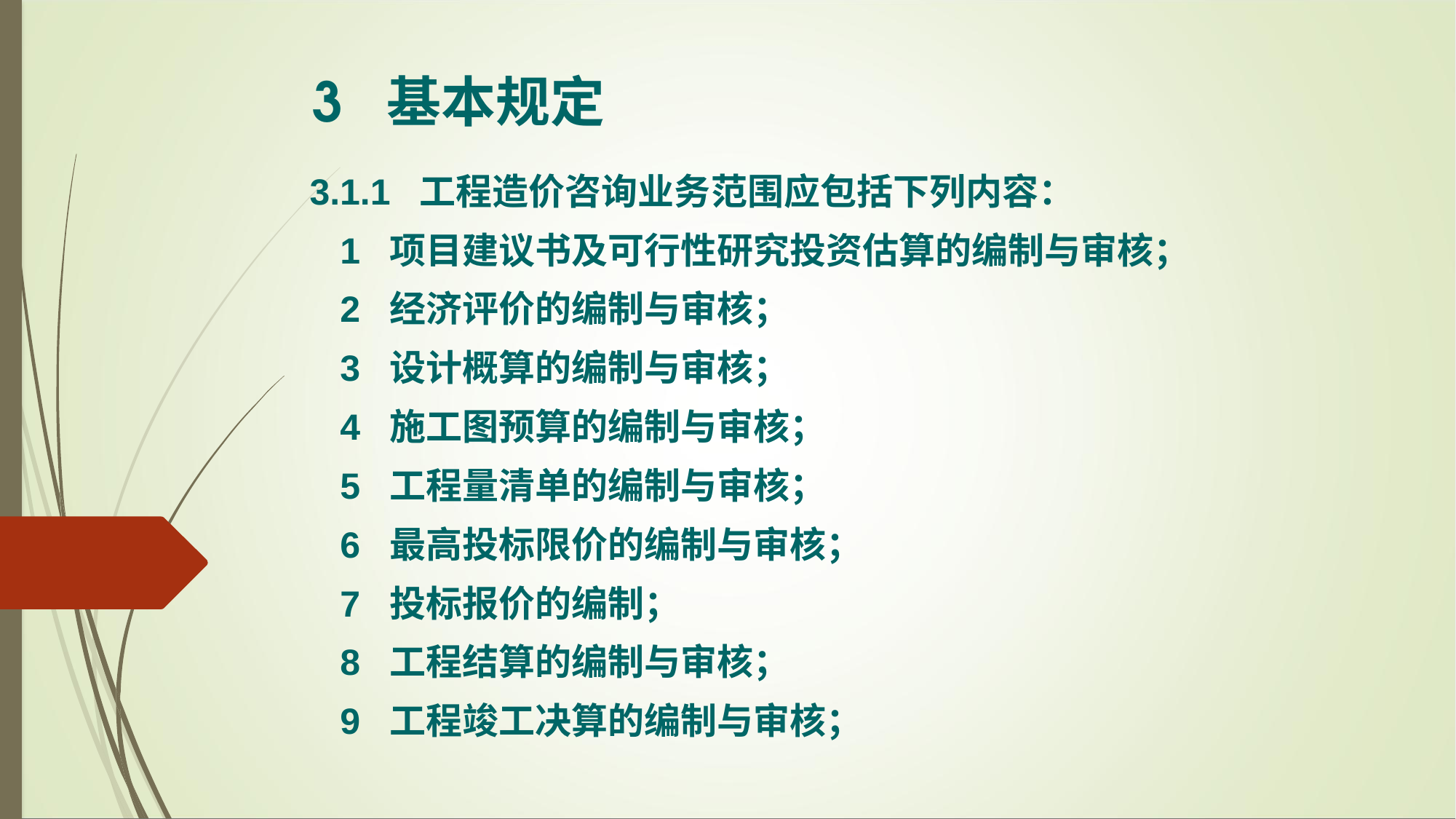

3  基本规定
 3.1.1  工程造价咨询业务范围应包括下列内容：
    1  项目建议书及可行性研究投资估算的编制与审核；
    2  经济评价的编制与审核；
    3  设计概算的编制与审核；
    4  施工图预算的编制与审核；
    5  工程量清单的编制与审核；
    6  最高投标限价的编制与审核；
    7  投标报价的编制；
    8  工程结算的编制与审核；
    9  工程竣工决算的编制与审核；